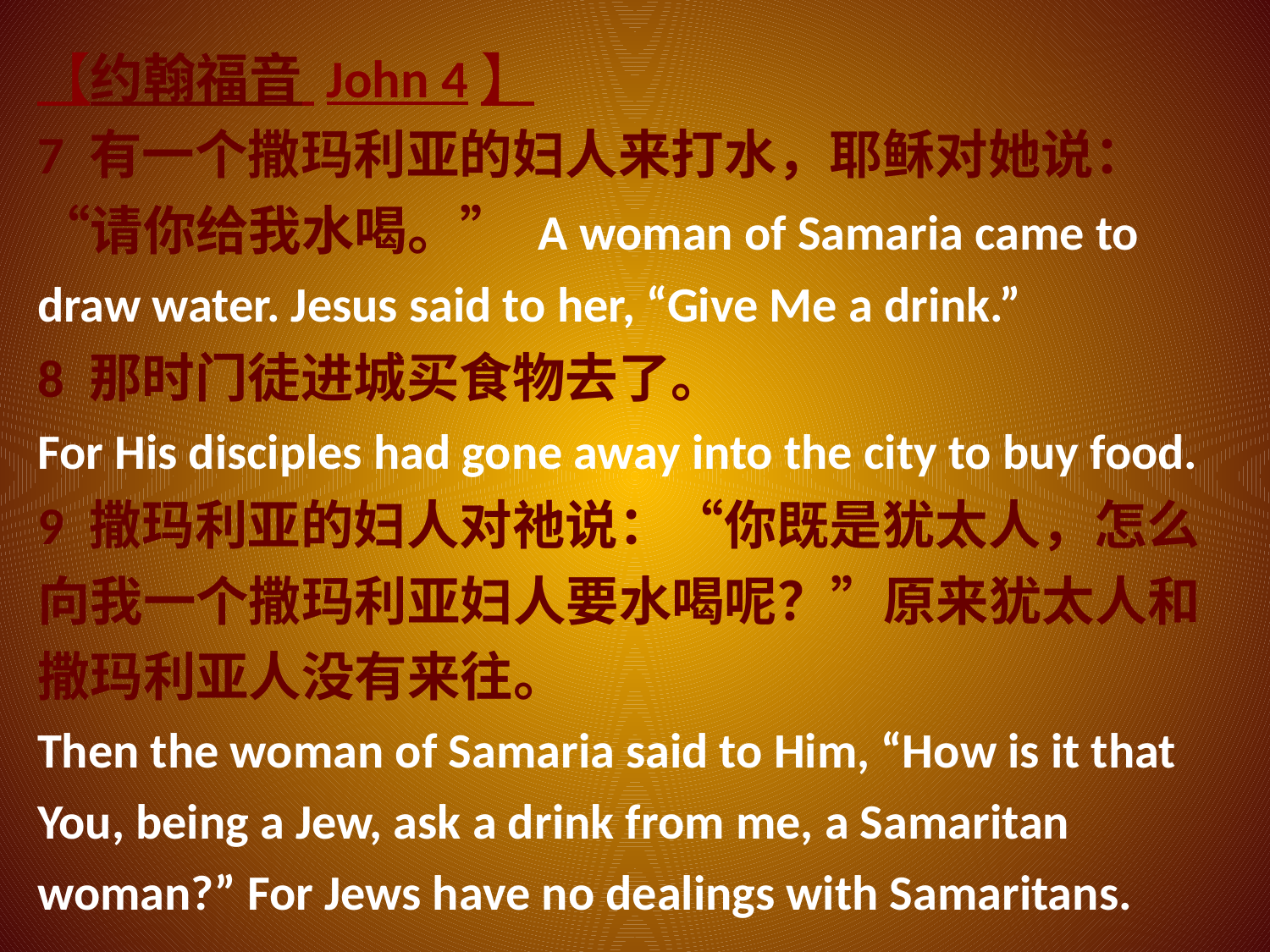

【约翰福音 John 4】
7 有一个撒玛利亚的妇人来打水，耶稣对她说：“请你给我水喝。” A woman of Samaria came to draw water. Jesus said to her, “Give Me a drink.”
8 那时门徒进城买食物去了。
For His disciples had gone away into the city to buy food.
9 撒玛利亚的妇人对祂说：“你既是犹太人，怎么向我一个撒玛利亚妇人要水喝呢？”原来犹太人和撒玛利亚人没有来往。
Then the woman of Samaria said to Him, “How is it that You, being a Jew, ask a drink from me, a Samaritan woman?” For Jews have no dealings with Samaritans.